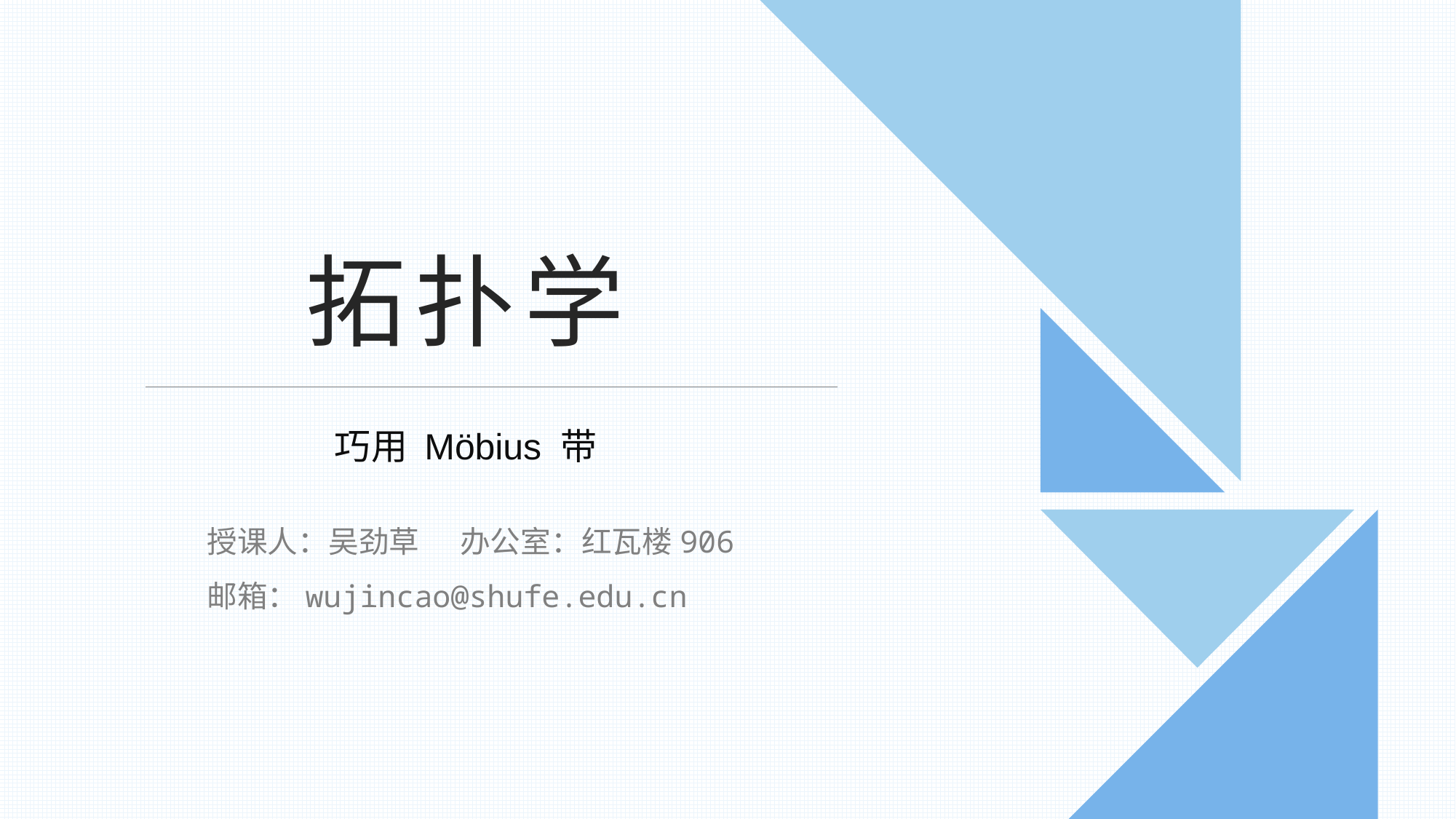

拓扑学

巧用 Möbius 带
授课人：吴劲草      办公室：红瓦楼906
邮箱：wujincao@shufe.edu.cn